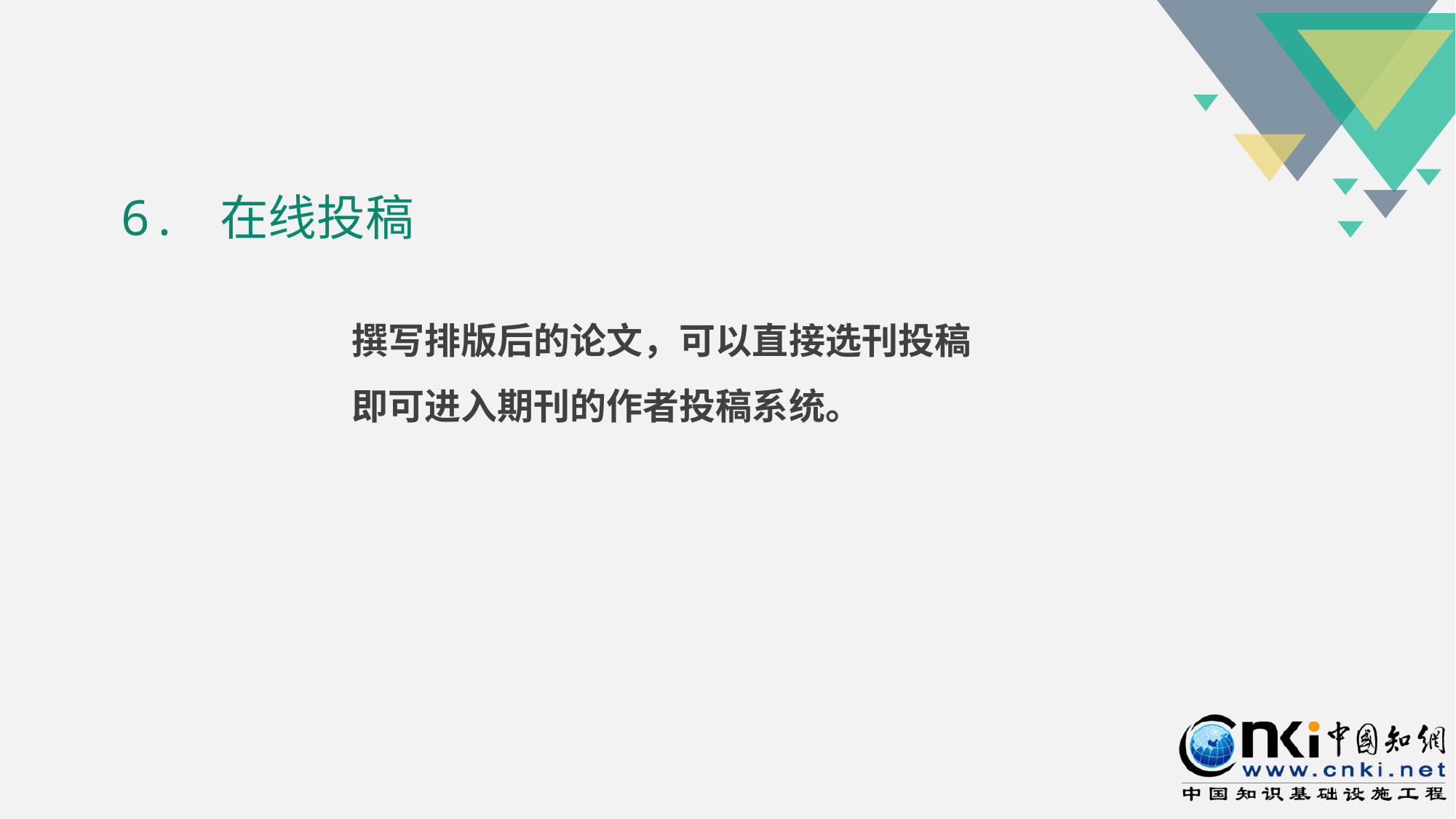

6. 在线投稿
撰写排版后的论文，可以直接选刊投稿
即可进入期刊的作者投稿系统。